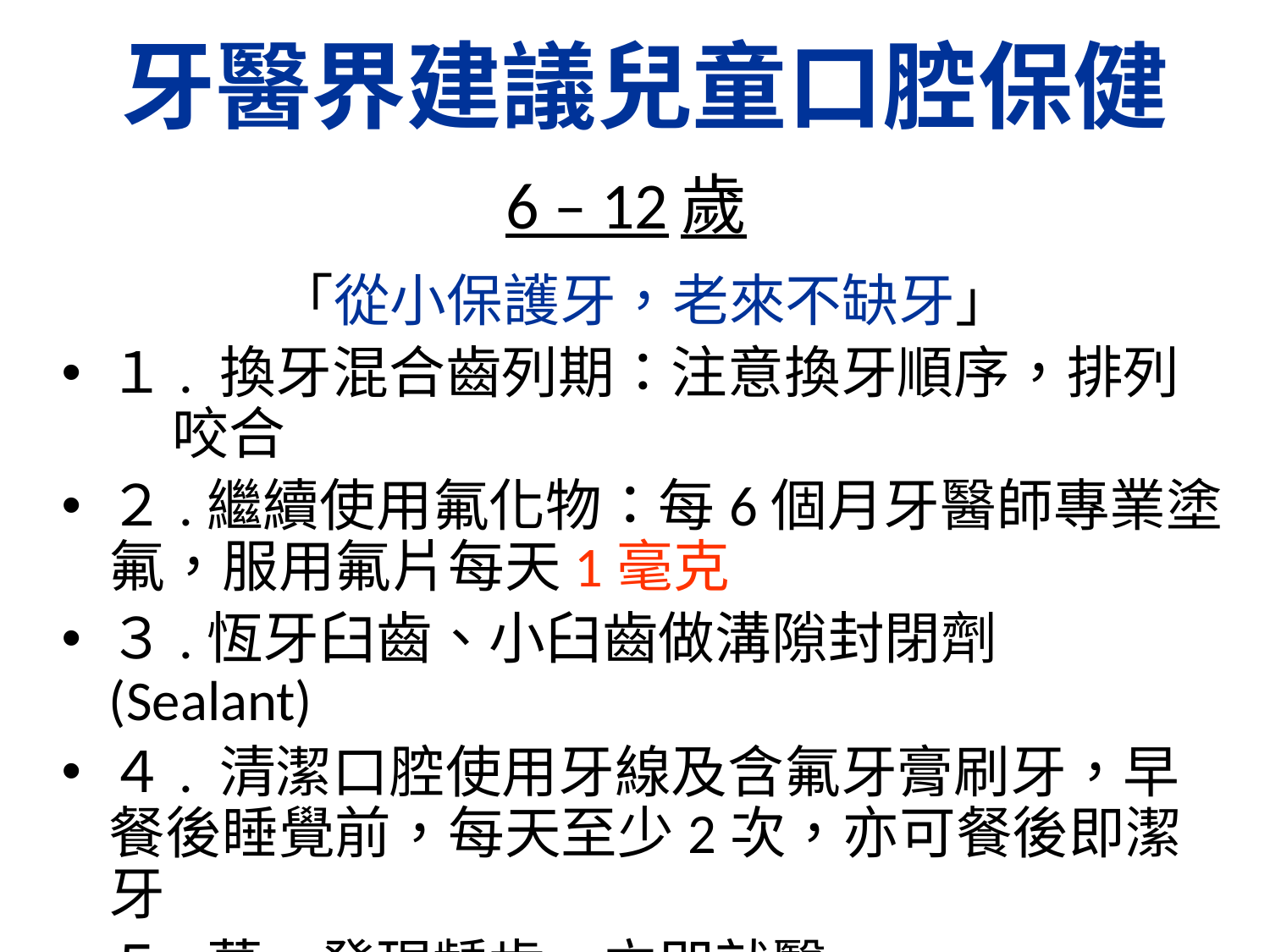

牙醫界建議兒童口腔保健
6 – 12歲
「從小保護牙，老來不缺牙」
１. 換牙混合齒列期：注意換牙順序，排列         咬合
２.繼續使用氟化物：每6個月牙醫師專業塗氟，服用氟片每天1毫克
３.恆牙臼齒、小臼齒做溝隙封閉劑 (Sealant)
４. 清潔口腔使用牙線及含氟牙膏刷牙，早餐後睡覺前，每天至少2次，亦可餐後即潔牙
５.萬一發現齲齒，立即就醫